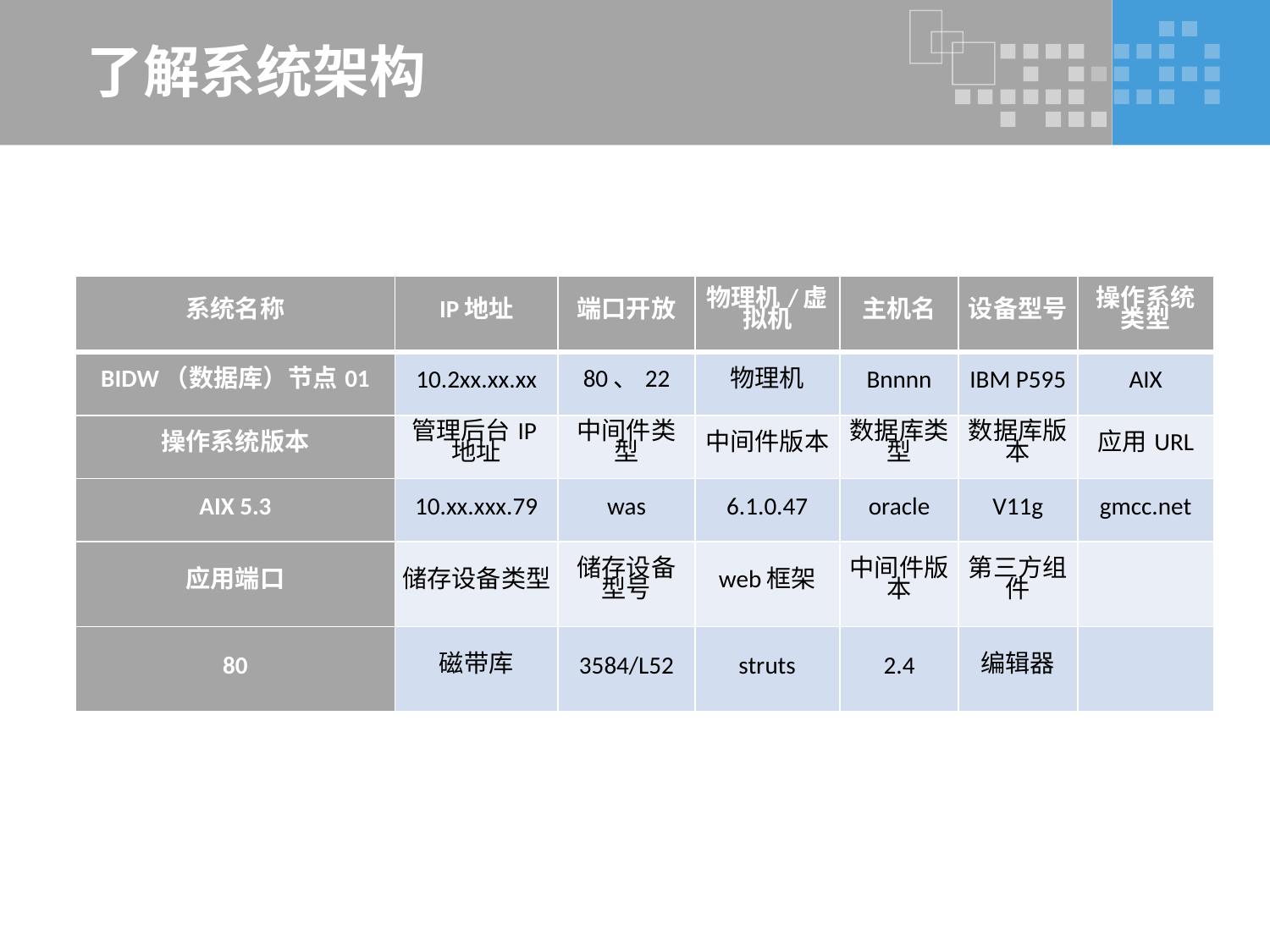

# 了解系统架构
| 系统名称 | IP地址 | 端口开放 | 物理机/虚拟机 | 主机名 | 设备型号 | 操作系统类型 |
| --- | --- | --- | --- | --- | --- | --- |
| BIDW（数据库）节点01 | 10.2xx.xx.xx | 80、22 | 物理机 | Bnnnn | IBM P595 | AIX |
| 操作系统版本 | 管理后台IP地址 | 中间件类型 | 中间件版本 | 数据库类型 | 数据库版本 | 应用URL |
| AIX 5.3 | 10.xx.xxx.79 | was | 6.1.0.47 | oracle | V11g | gmcc.net |
| 应用端口 | 储存设备类型 | 储存设备型号 | web框架 | 中间件版本 | 第三方组件 |  |
| 80 | 磁带库 | 3584/L52 | struts | 2.4 | 编辑器 |  |